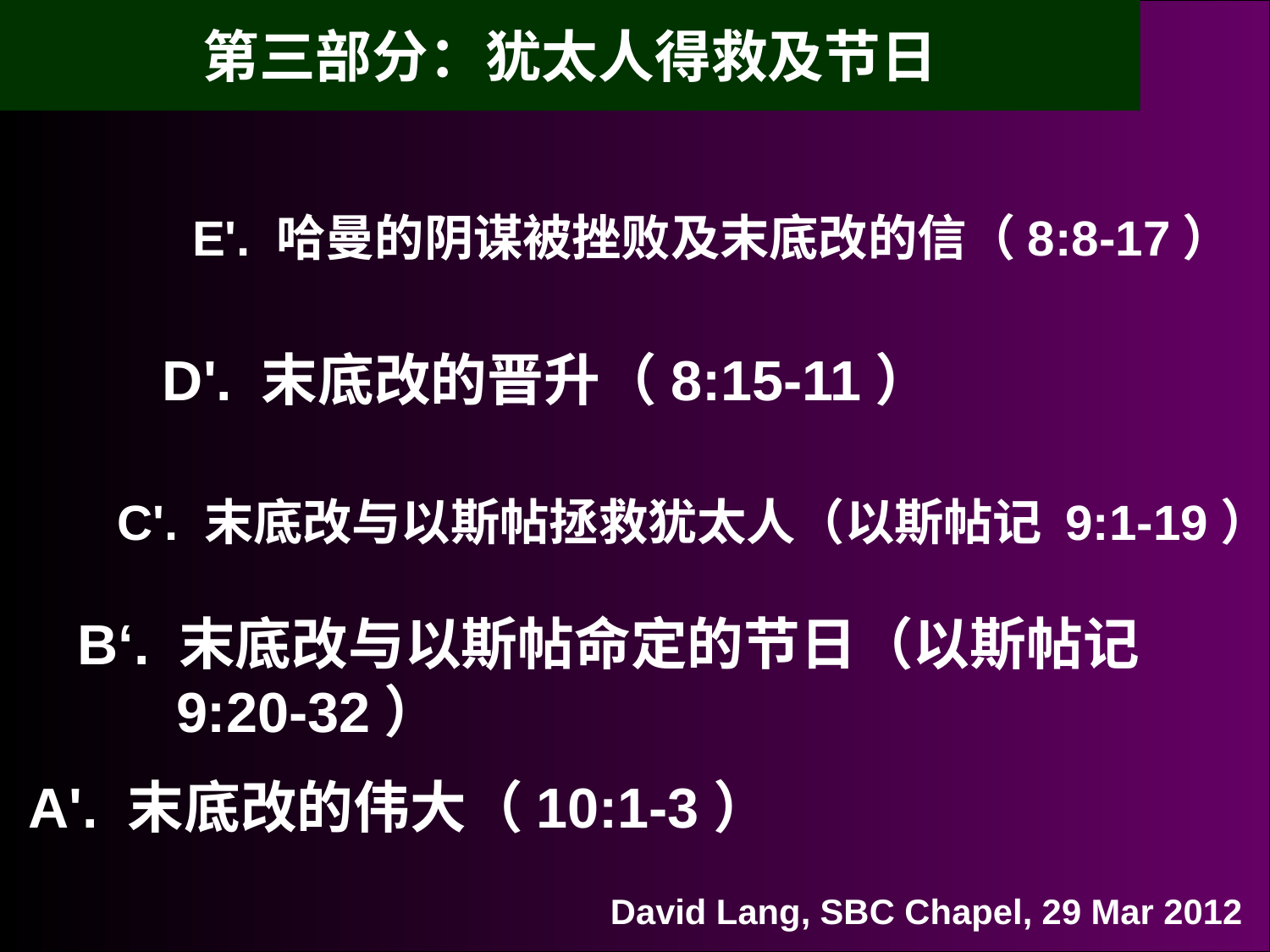

# 第三部分：犹太人得救及节日
E'. 哈曼的阴谋被挫败及末底改的信（8:8-17）
D'. 末底改的晋升（8:15-11）
C'. 末底改与以斯帖拯救犹太人（以斯帖记 9:1-19）
B‘. 末底改与以斯帖命定的节日（以斯帖记 9:20-32）
A'. 末底改的伟大（10:1-3）
David Lang, SBC Chapel, 29 Mar 2012